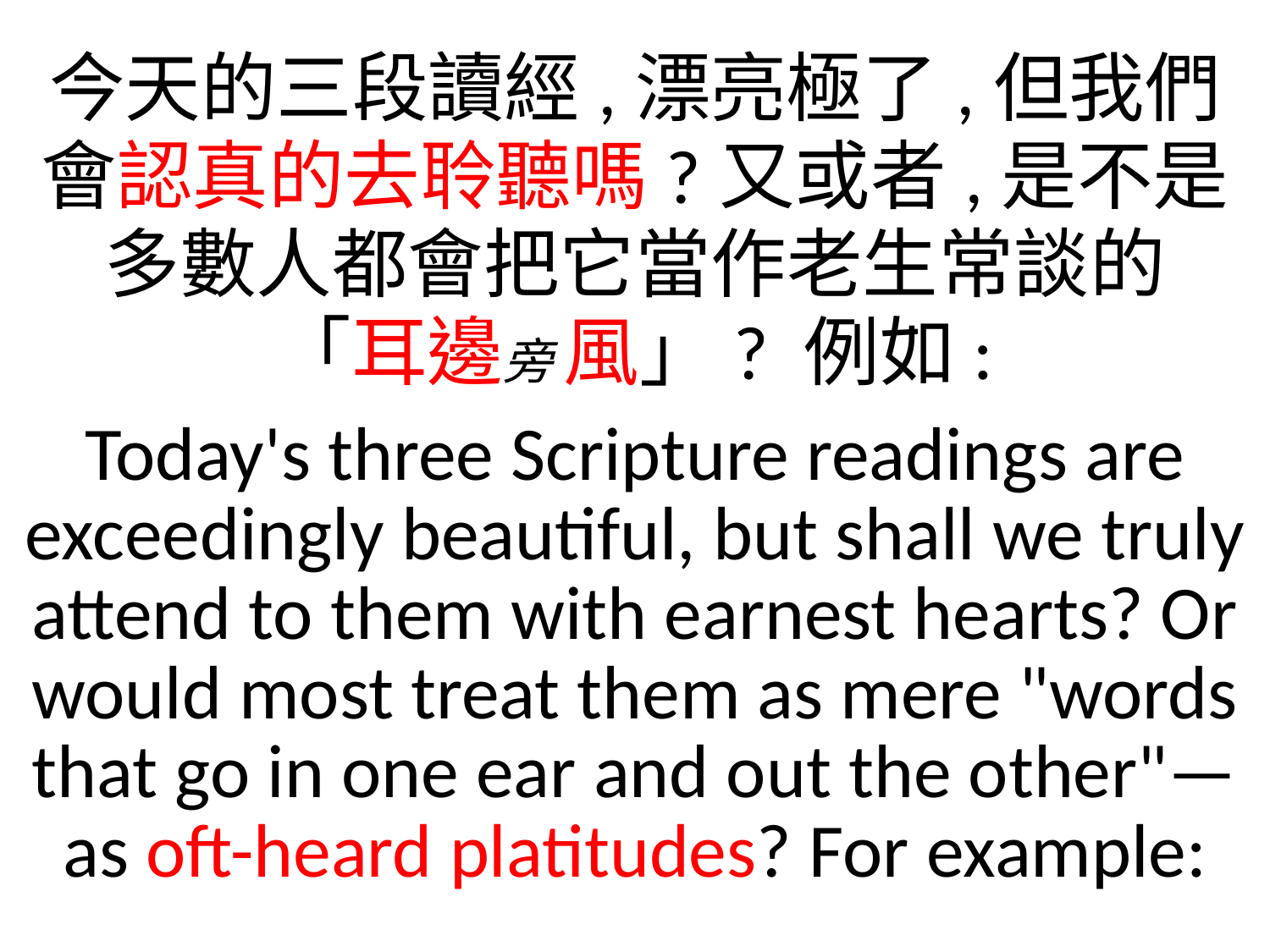

今天的三段讀經,漂亮極了,但我們會認真的去聆聽嗎?又或者,是不是多數人都會把它當作老生常談的
「耳邊旁 風」? 例如:
Today's three Scripture readings are exceedingly beautiful, but shall we truly attend to them with earnest hearts? Or would most treat them as mere "words that go in one ear and out the other"—as oft-heard platitudes? For example: